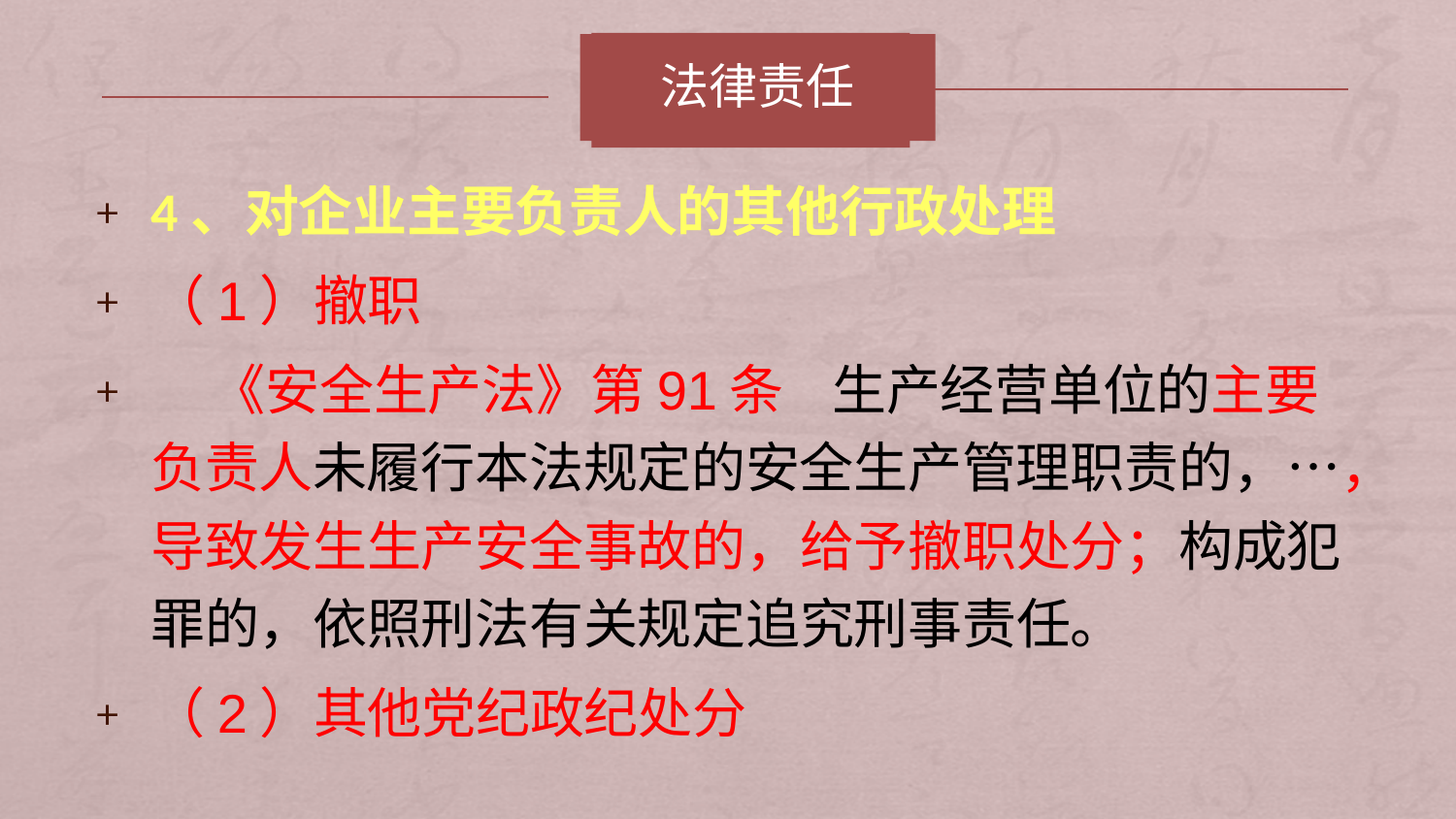

# 法律责任
法律责任

4、对企业主要负责人的其他行政处理
（1）撤职
    《安全生产法》第91条    生产经营单位的主要负责人未履行本法规定的安全生产管理职责的，…，导致发生生产安全事故的，给予撤职处分；构成犯罪的，依照刑法有关规定追究刑事责任。
（2）其他党纪政纪处分